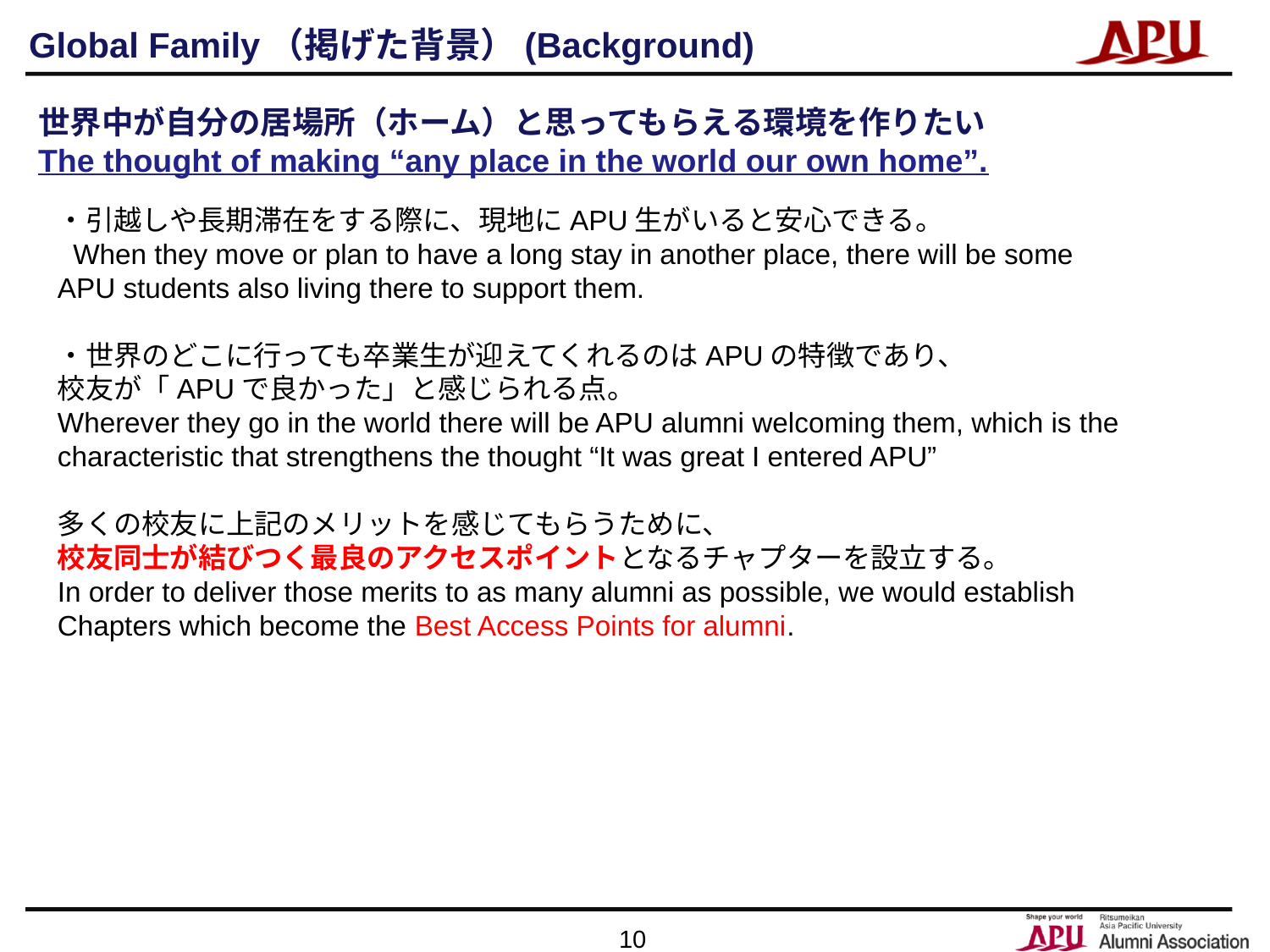

Global Family（掲げた背景）(Background)

世界中が自分の居場所（ホーム）と思ってもらえる環境を作りたい
The thought of making “any place in the world our own home”.
・引越しや長期滞在をする際に、現地にAPU生がいると安心できる。
  When they move or plan to have a long stay in another place, there will be some APU students also living there to support them.

・世界のどこに行っても卒業生が迎えてくれるのはAPUの特徴であり、
校友が「APUで良かった」と感じられる点。
Wherever they go in the world there will be APU alumni welcoming them, which is the characteristic that strengthens the thought “It was great I entered APU”

多くの校友に上記のメリットを感じてもらうために、
校友同士が結びつく最良のアクセスポイントとなるチャプターを設立する。
In order to deliver those merits to as many alumni as possible, we would establish Chapters which become the Best Access Points for alumni.

10